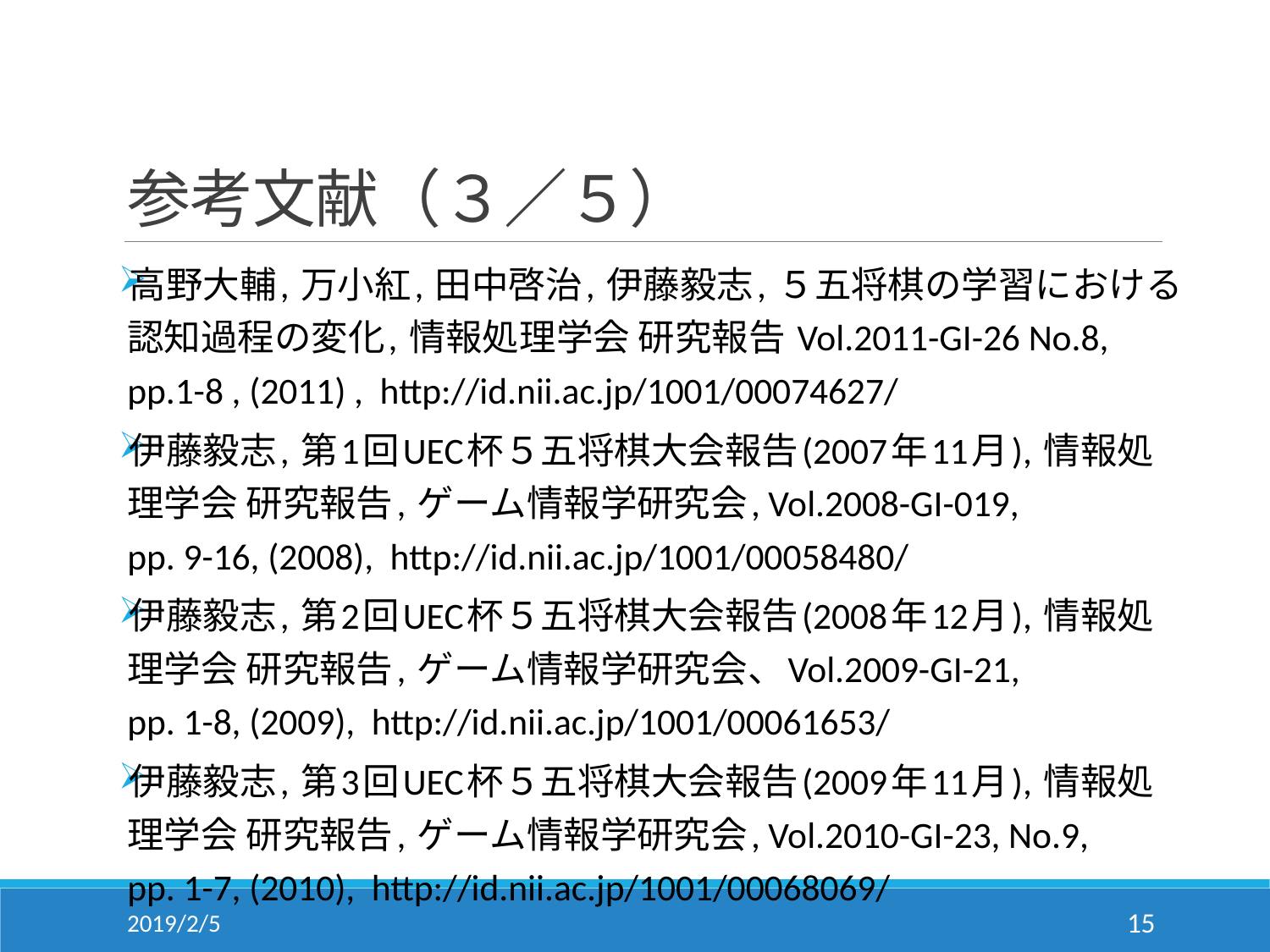

# 参考文献（３／５）
高野大輔, 万小紅, 田中啓治, 伊藤毅志, ５五将棋の学習における認知過程の変化, 情報処理学会 研究報告 Vol.2011-GI-26 No.8, pp.1-8 , (2011) ,  http://id.nii.ac.jp/1001/00074627/
伊藤毅志, 第1回UEC杯５五将棋大会報告(2007年11月), 情報処理学会 研究報告, ゲーム情報学研究会, Vol.2008-GI-019,
pp. 9-16, (2008),  http://id.nii.ac.jp/1001/00058480/
伊藤毅志, 第2回UEC杯５五将棋大会報告(2008年12月), 情報処理学会 研究報告, ゲーム情報学研究会、Vol.2009-GI-21,
pp. 1-8, (2009),  http://id.nii.ac.jp/1001/00061653/
伊藤毅志, 第3回UEC杯５五将棋大会報告(2009年11月), 情報処理学会 研究報告, ゲーム情報学研究会, Vol.2010-GI-23, No.9,
pp. 1-7, (2010),  http://id.nii.ac.jp/1001/00068069/

2019/2/5
15